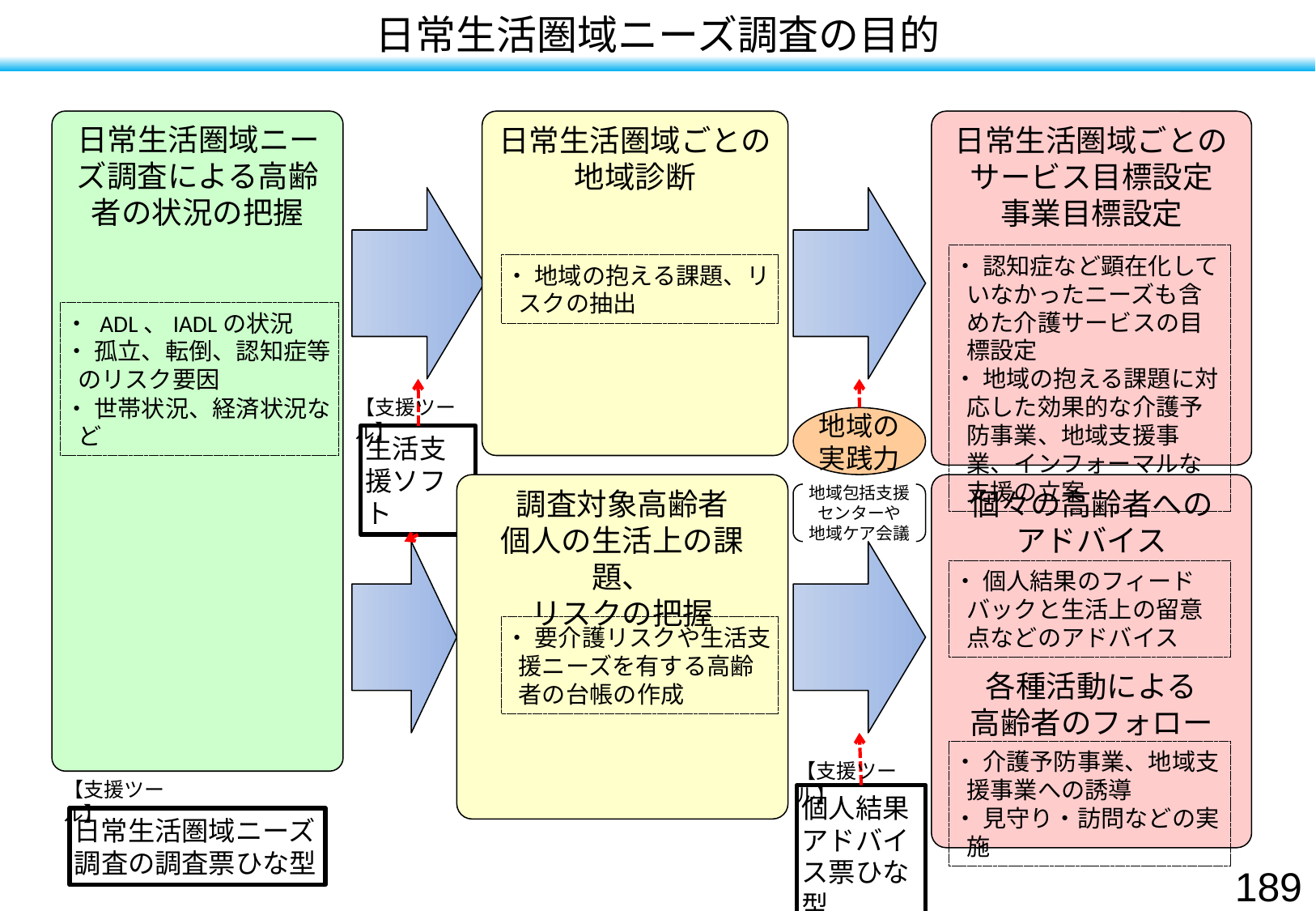

# 日常生活圏域ニーズ調査の目的
日常生活圏域ニーズ調査による高齢者の状況の把握
日常生活圏域ごとの地域診断
日常生活圏域ごとの
サービス目標設定
事業目標設定

・ 認知症など顕在化していなかったニーズも含めた介護サービスの目標設定
・ 地域の抱える課題に対応した効果的な介護予防事業、地域支援事業、インフォーマルな支援の立案
・ 地域の抱える課題、リスクの抽出
・ ADL、IADLの状況
・ 孤立、転倒、認知症等のリスク要因
・ 世帯状況、経済状況など
【支援ツール】
地域の実践力
生活支援ソフト
調査対象高齢者
個人の生活上の課題、
リスクの把握
個々の高齢者への
アドバイス

各種活動による
高齢者のフォロー

地域包括支援
センターや
地域ケア会議

・ 個人結果のフィードバックと生活上の留意点などのアドバイス
・ 要介護リスクや生活支援ニーズを有する高齢者の台帳の作成
・ 介護予防事業、地域支援事業への誘導
・ 見守り・訪問などの実施
【支援ツール】
【支援ツール】
個人結果アドバイス票ひな型
日常生活圏域ニーズ調査の調査票ひな型
189